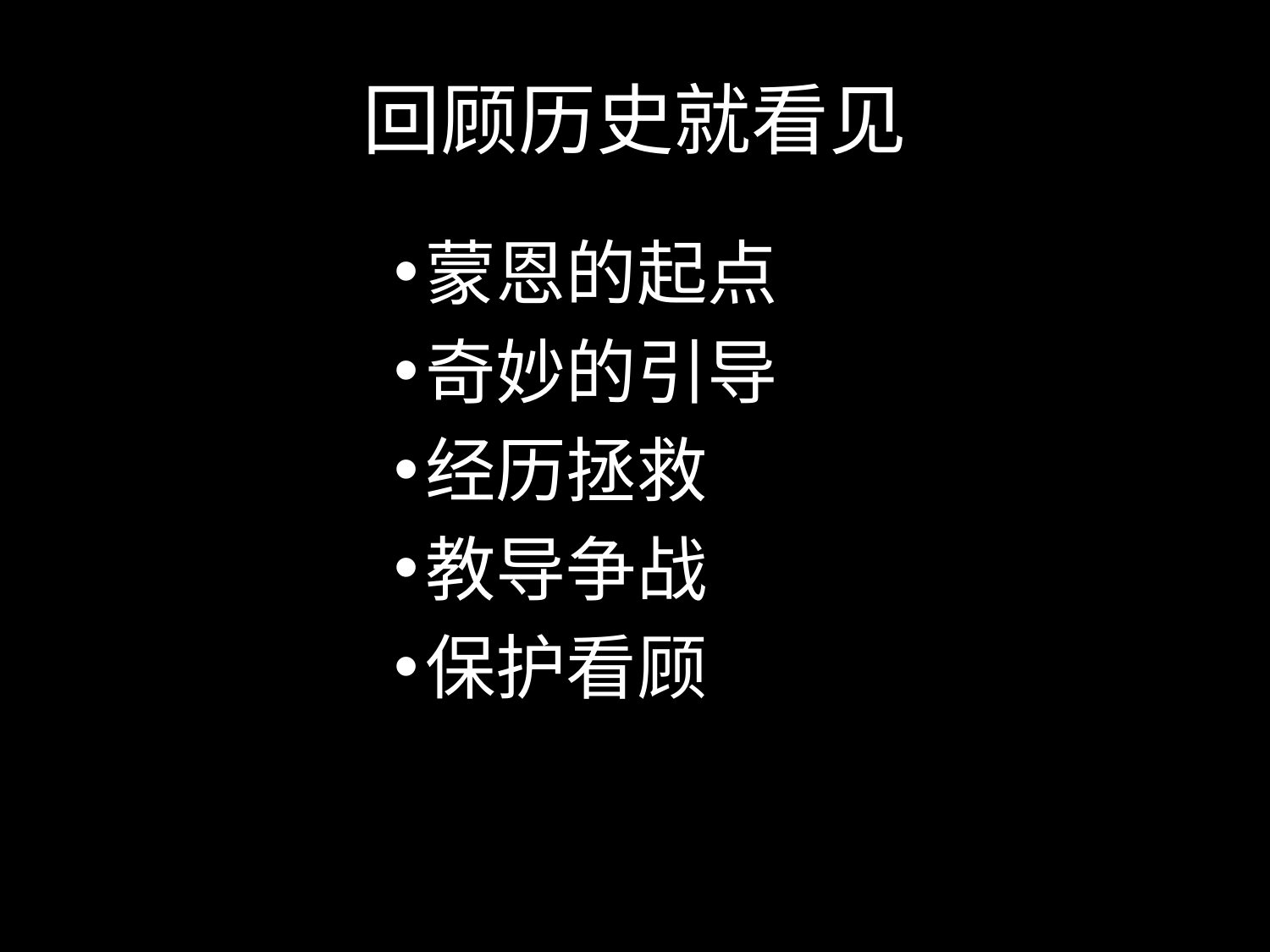

# 回顾历史就看见
蒙恩的起点
奇妙的引导
经历拯救
教导争战
保护看顾